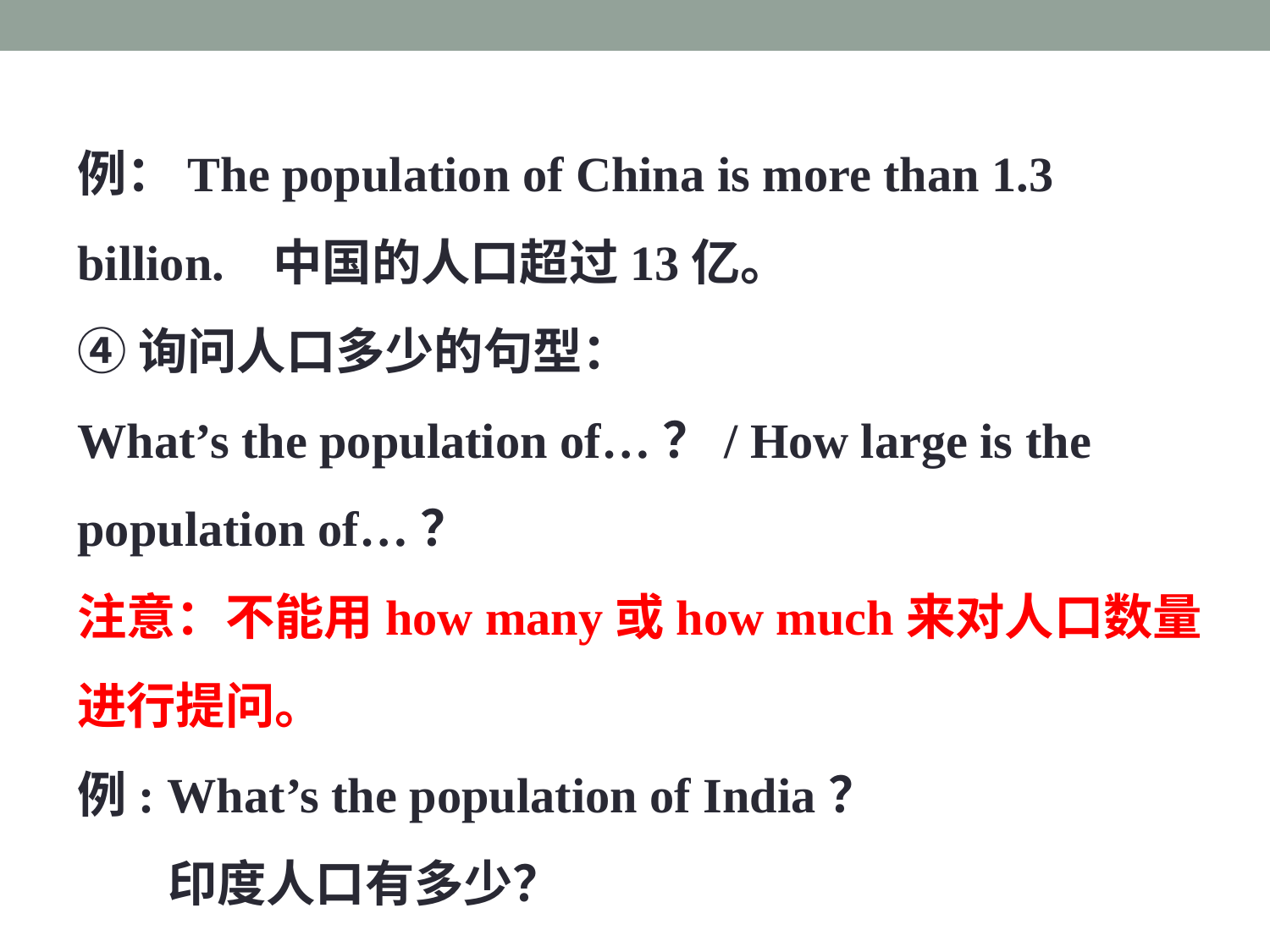

例：The population of China is more than 1.3 billion.   中国的人口超过13亿。
④询问人口多少的句型：
What’s the population of…？/ How large is the population of…？
注意：不能用how many或how much来对人口数量进行提问。
例: What’s the population of India？
       印度人口有多少？